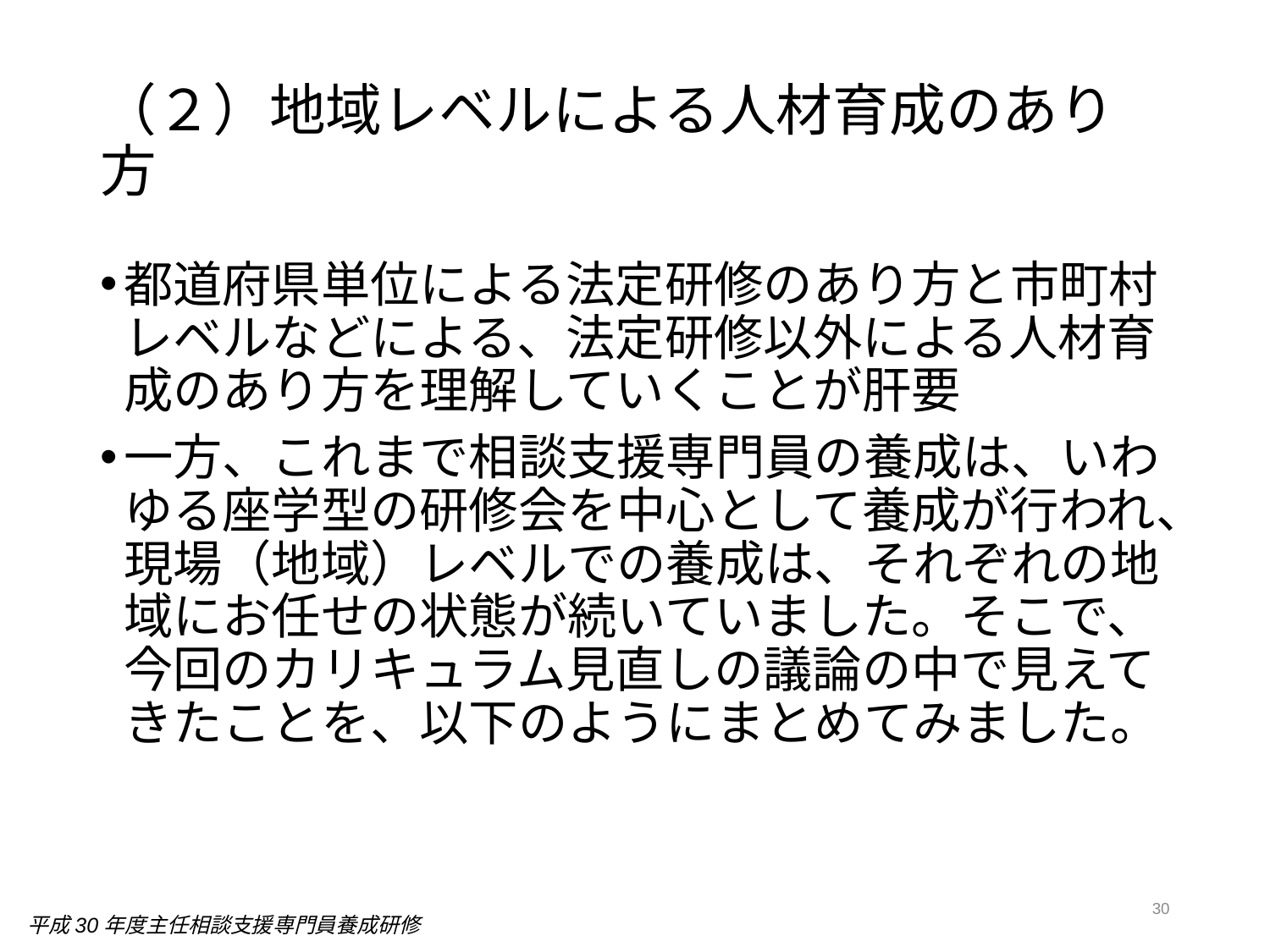

# （２）地域レベルによる人材育成のあり方
都道府県単位による法定研修のあり方と市町村レベルなどによる、法定研修以外による人材育成のあり方を理解していくことが肝要
一方、これまで相談支援専門員の養成は、いわゆる座学型の研修会を中心として養成が行われ、現場（地域）レベルでの養成は、それぞれの地域にお任せの状態が続いていました。そこで、今回のカリキュラム見直しの議論の中で見えてきたことを、以下のようにまとめてみました。

30
平成30年度主任相談支援専門員養成研修